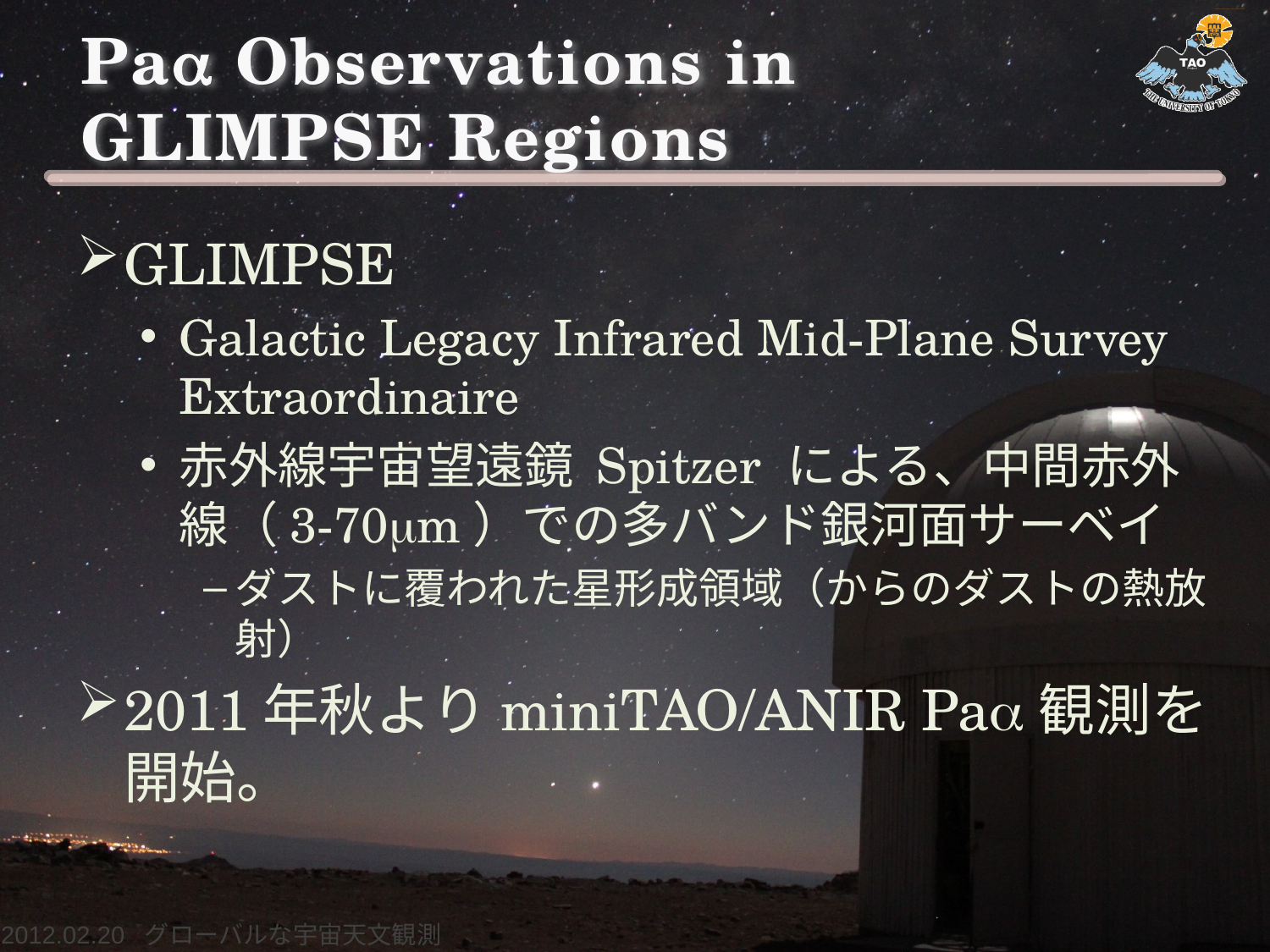

# Paα Observations in GLIMPSE Regions
GLIMPSE
Galactic Legacy Infrared Mid-Plane Survey Extraordinaire
赤外線宇宙望遠鏡 Spitzer による、中間赤外線（3-70μm）での多バンド銀河面サーベイ
ダストに覆われた星形成領域（からのダストの熱放射）
2011年秋よりminiTAO/ANIR Paα観測を開始。